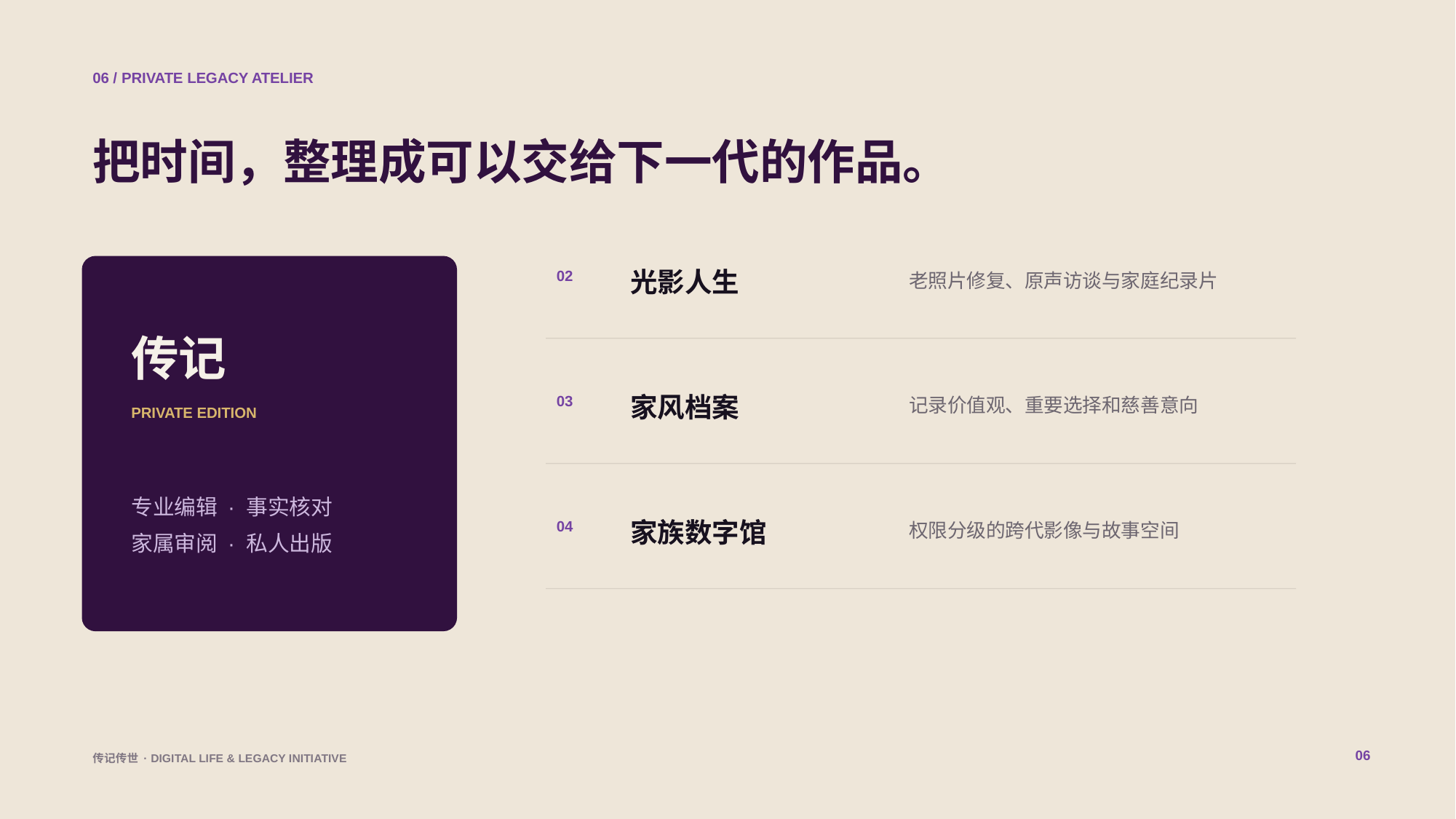

06 / PRIVATE LEGACY ATELIER
把时间，整理成可以交给下一代的作品。

光影人生
老照片修复、原声访谈与家庭纪录片
02
传记

家风档案
记录价值观、重要选择和慈善意向
03
PRIVATE EDITION

专业编辑 · 事实核对
家属审阅 · 私人出版
家族数字馆
权限分级的跨代影像与故事空间
04

06
传记传世 · DIGITAL LIFE & LEGACY INITIATIVE